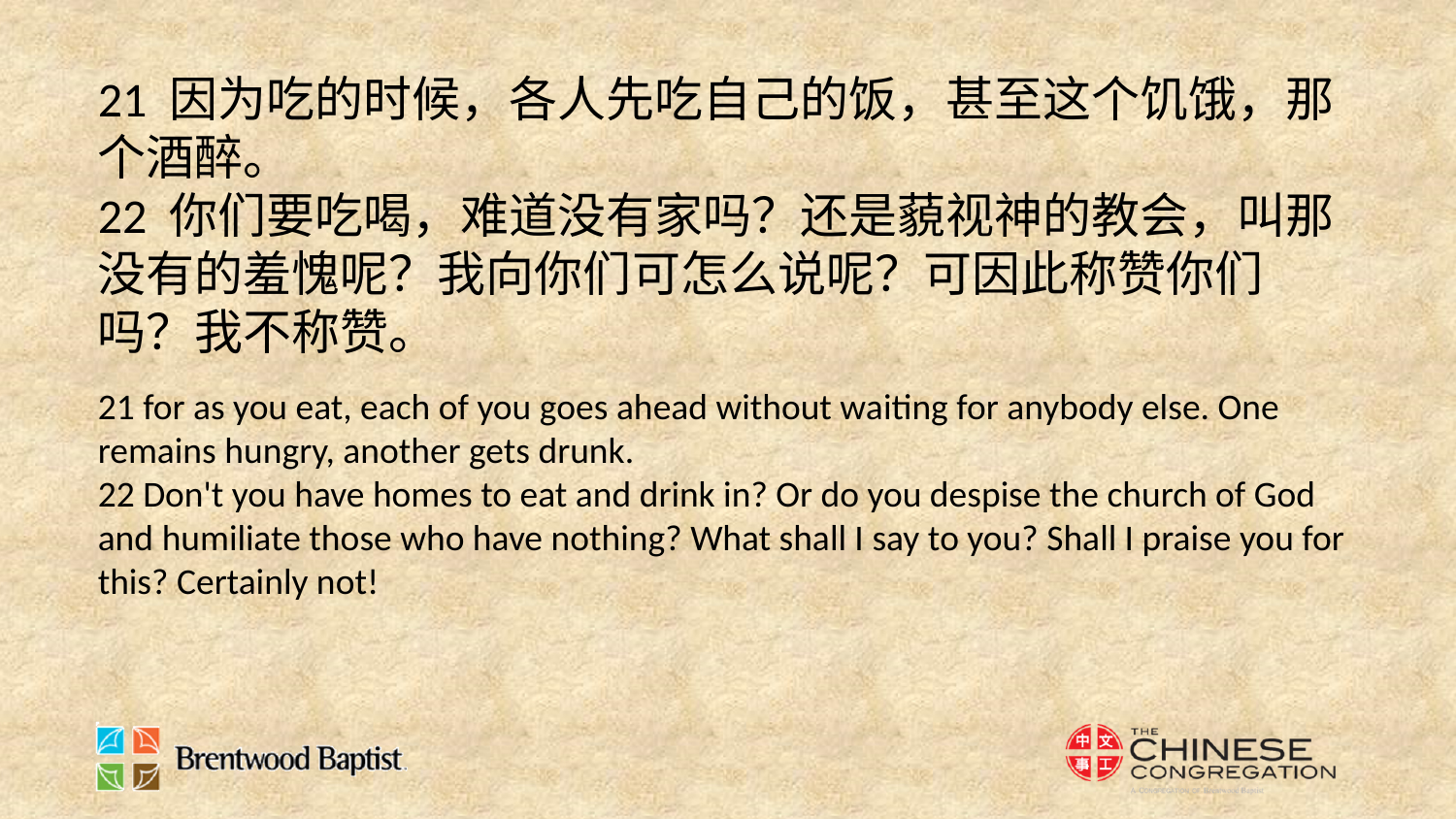

21 因为吃的时候，各人先吃自己的饭，甚至这个饥饿，那个酒醉。
22 你们要吃喝，难道没有家吗？还是藐视神的教会，叫那没有的羞愧呢？我向你们可怎么说呢？可因此称赞你们吗？我不称赞。

21 for as you eat, each of you goes ahead without waiting for anybody else. One remains hungry, another gets drunk.
22 Don't you have homes to eat and drink in? Or do you despise the church of God and humiliate those who have nothing? What shall I say to you? Shall I praise you for this? Certainly not!